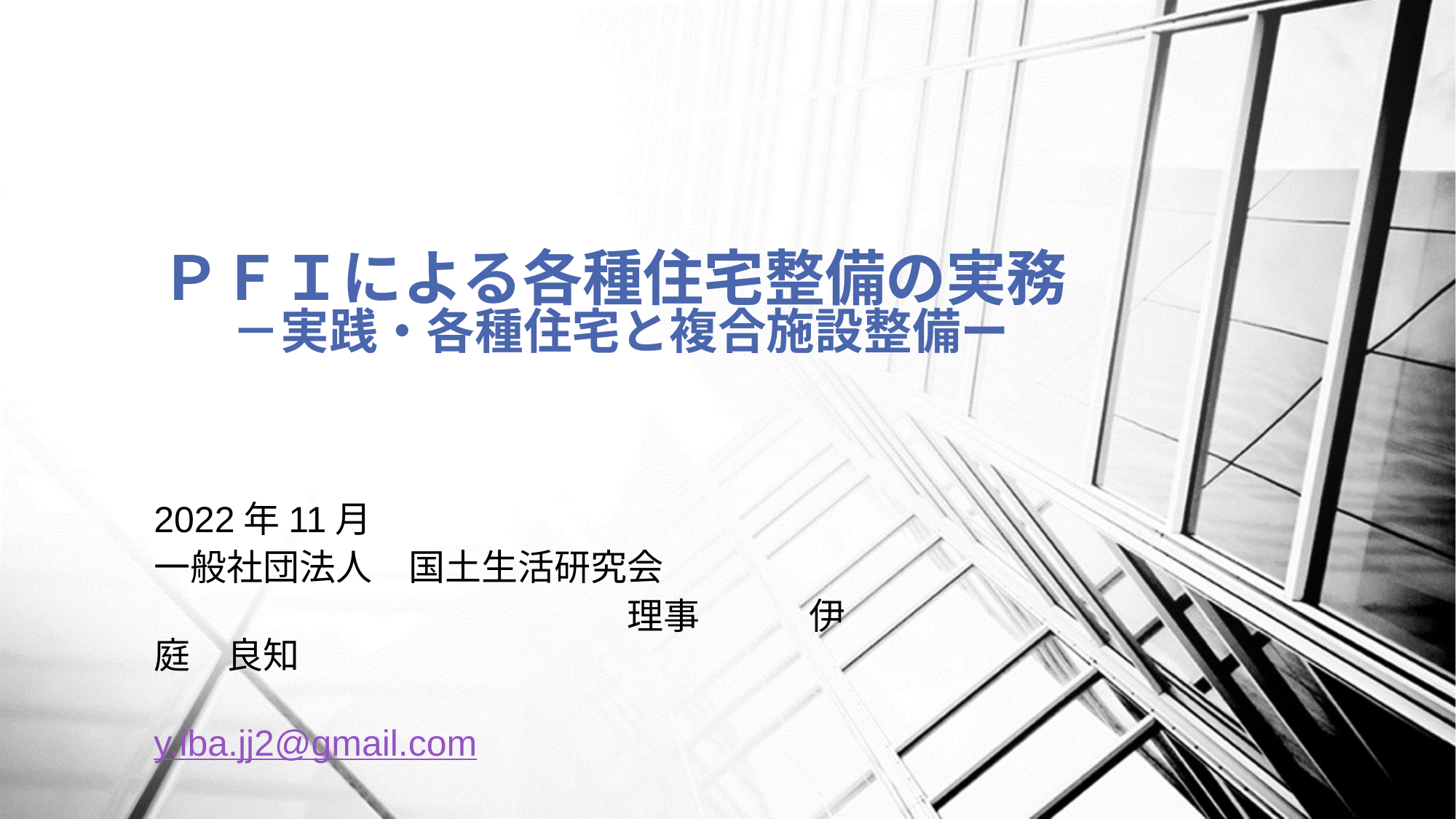

# ＰＦＩによる各種住宅整備の実務 －実践・各種住宅と複合施設整備ー
2022年11月
一般社団法人　国土生活研究会
　　　　　　　　　　　　　理事　　　伊庭　良知
　　　　　　　　　　　　y.iba.jj2@gmail.com